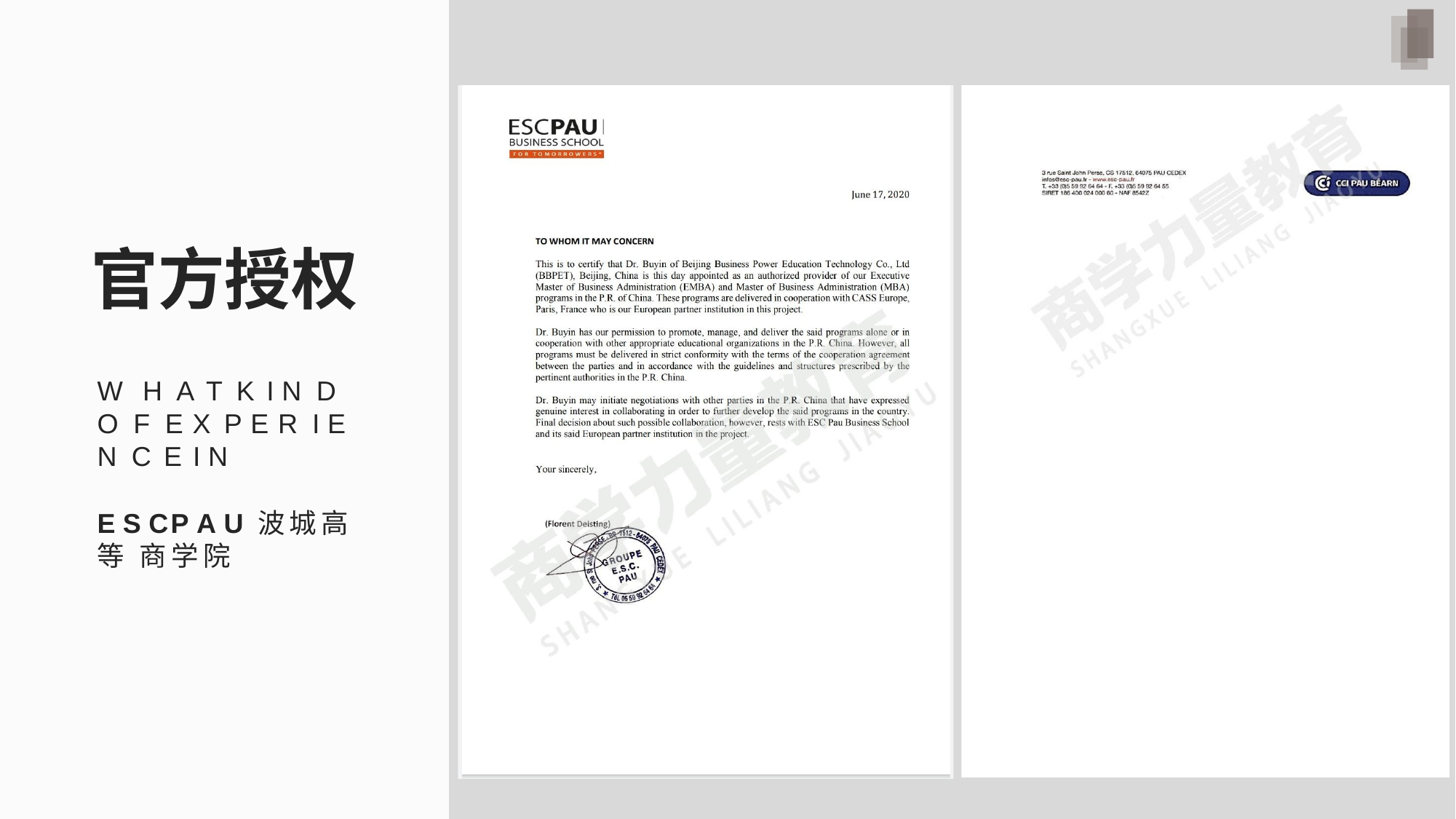

# 官方授权
W H A T K I N D O F  E X P E R I E N C E I N

E S C	P A U 波城高等 商学院